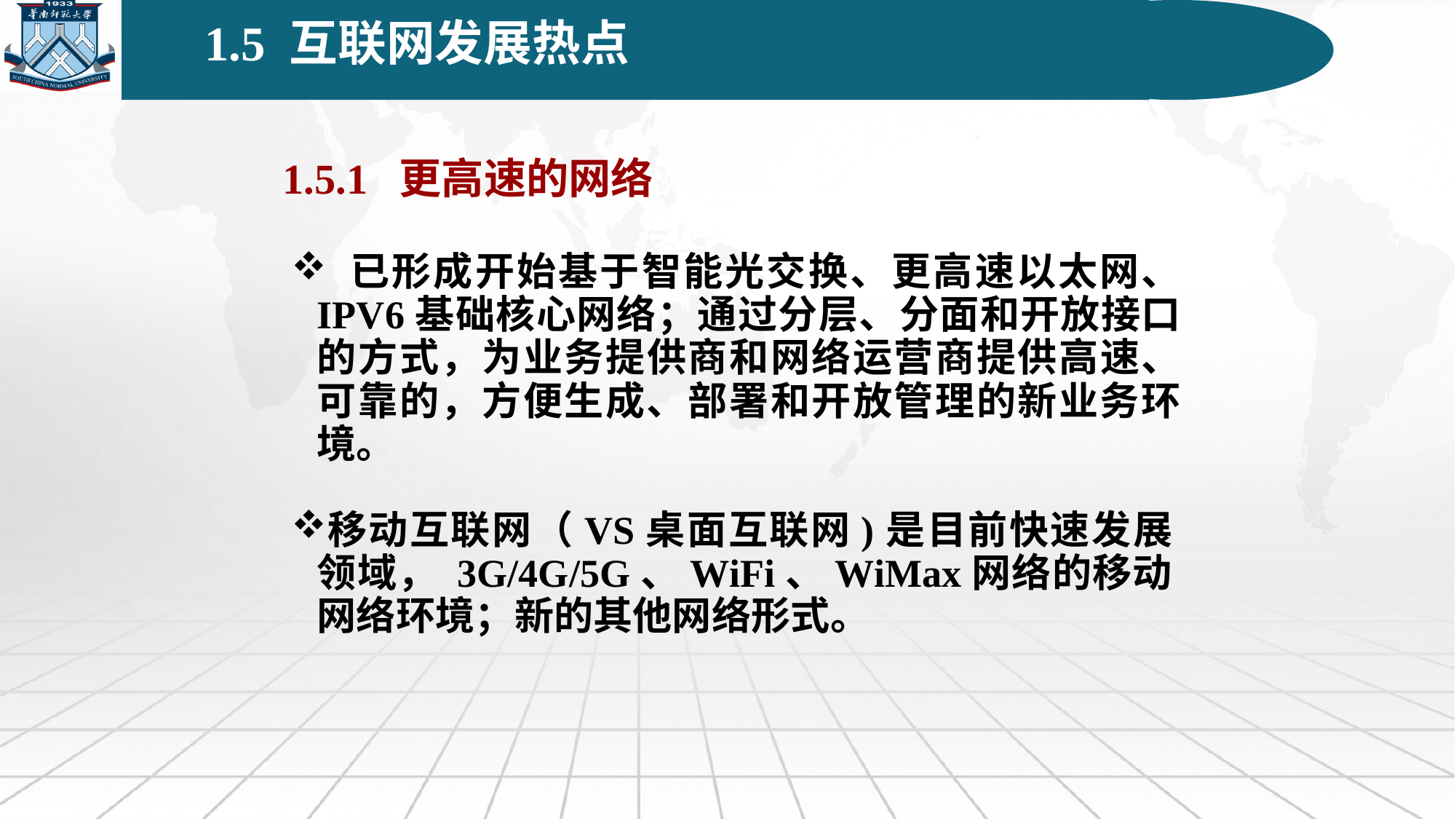

范冰冰:一方面，电信网络技术围绕IP承载进行改造，传统对称话音业务为基础的传输与交换技术向IP技术为基础的新电信框架快速转变；另一方面，LAN和YTW从企业网/科学网向公众运营网络转化，不断强化交换速率、QoS、安全性、可运营性和可管理性。其次，因特网不仅完成了全球的计算机网络的互连，更实现了统一应用的互联；IP事实上已成为未来网络统一的业务结构标准，PC成为统一桌面，由此引发了新一轮业务模式革命，Web Service分布式网络应用框架逐渐成为IP应用的主流。最后，
1.5 互联网发展热点
1.5.1  更高速的网络
 已形成开始基于智能光交换、更高速以太网、 IPV6基础核心网络；通过分层、分面和开放接口的方式，为业务提供商和网络运营商提供高速、可靠的，方便生成、部署和开放管理的新业务环境。
移动互联网（VS桌面互联网)是目前快速发展领域， 3G/4G/5G、WiFi、WiMax网络的移动网络环境；新的其他网络形式。